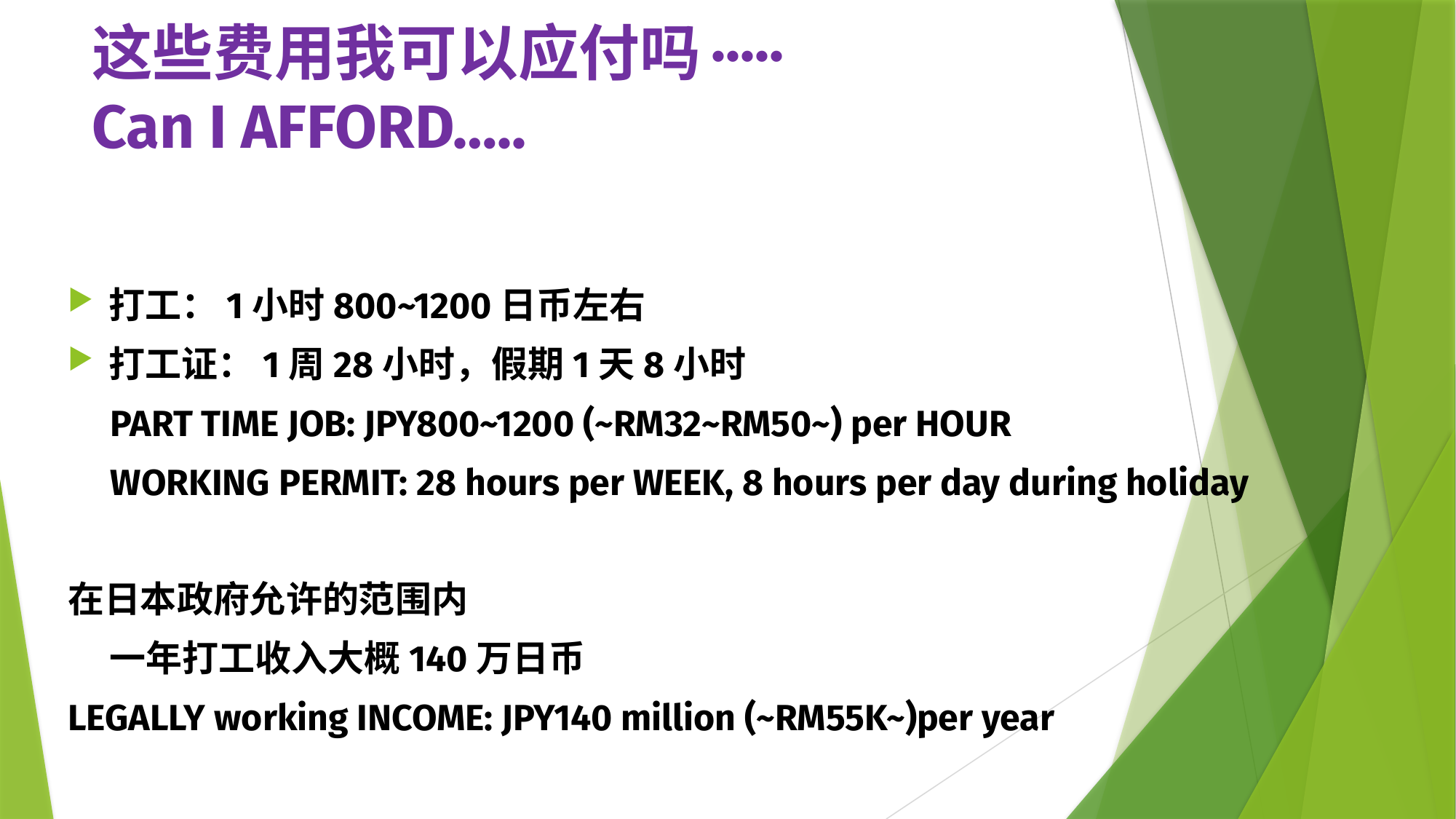

# 这些费用我可以应付吗····· Can I AFFORD…..
打工：1小时800~1200日币左右
打工证：1周28小时，假期1天8小时
     PART TIME JOB: JPY800~1200 (~RM32~RM50~) per HOUR
     WORKING PERMIT: 28 hours per WEEK, 8 hours per day during holiday

在日本政府允许的范围内
    一年打工收入大概140万日币
LEGALLY working INCOME: JPY140 million (~RM55K~)per year